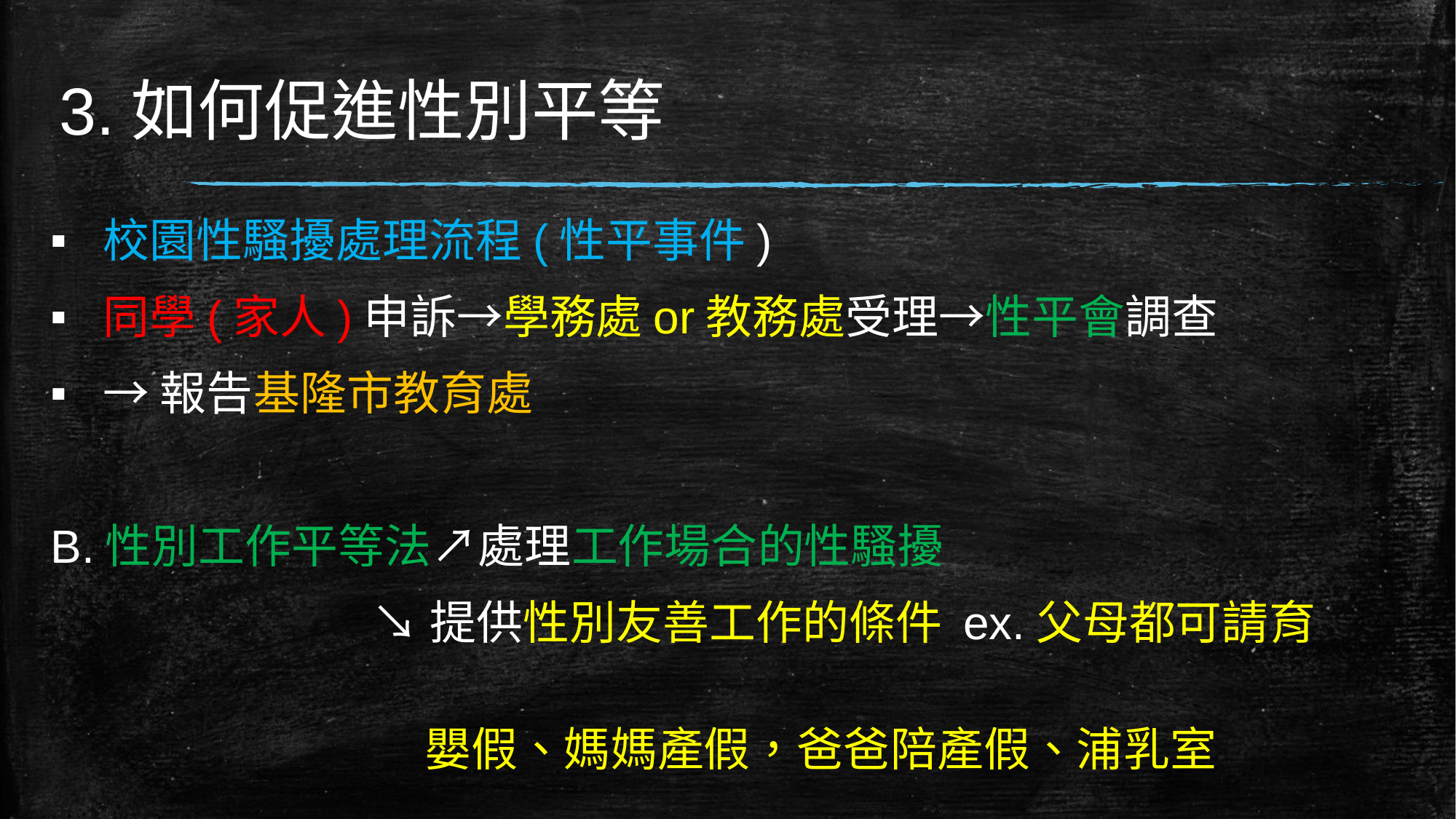

# 3.如何促進性別平等
 校園性騷擾處理流程(性平事件)
 同學(家人)申訴→學務處or教務處受理→性平會調查
  →報告基隆市教育處

B.性別工作平等法↗處理工作場合的性騷擾
                               ↘提供性別友善工作的條件 ex.父母都可請育
                                   嬰假、媽媽產假，爸爸陪產假、浦乳室